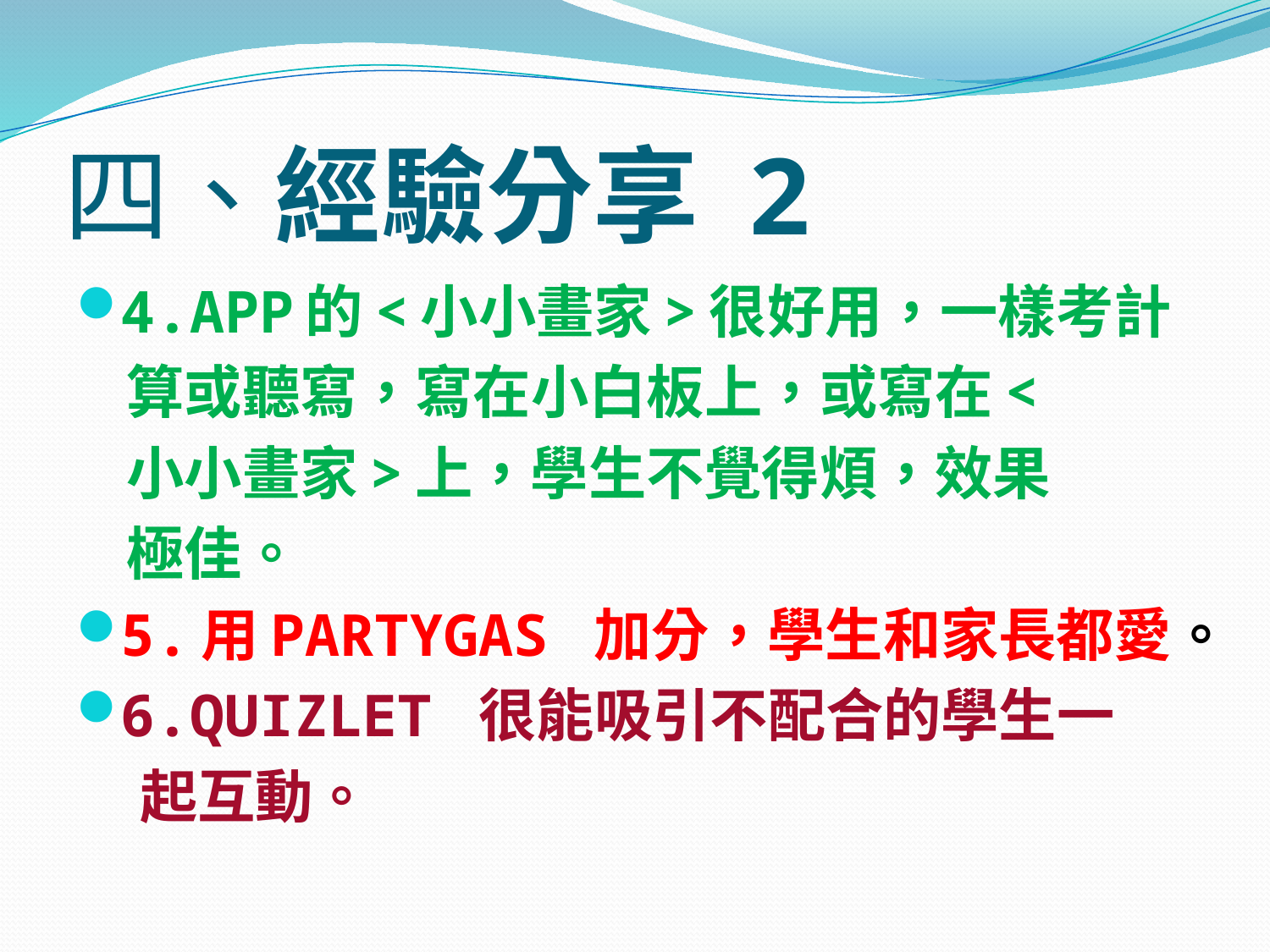

# 四、經驗分享 2
4.APP的<小小畫家>很好用，一樣考計
   算或聽寫，寫在小白板上，或寫在<
   小小畫家>上，學生不覺得煩，效果
   極佳。
5.用PARTYGAS 加分，學生和家長都愛。
6.QUIZLET 很能吸引不配合的學生一
    起互動。